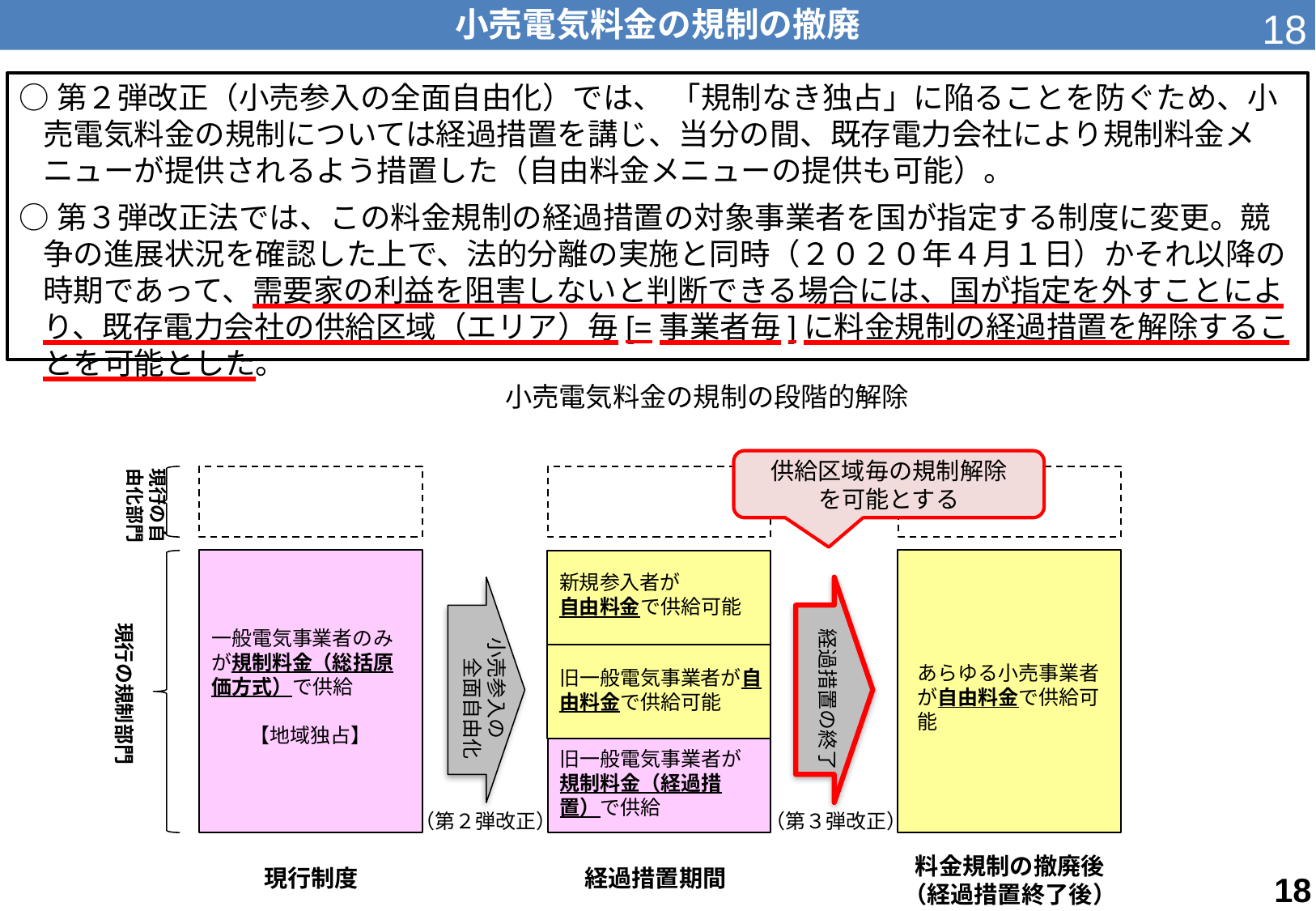

18
小売電気料金の規制の撤廃
18
電気事業法改正（小売電気料金の規制の撤廃）
○第２弾改正（小売参入の全面自由化）では、 「規制なき独占」に陥ることを防ぐため、小売電気料金の規制については経過措置を講じ、当分の間、既存電力会社により規制料金メニューが提供されるよう措置した（自由料金メニューの提供も可能）。
○第３弾改正法では、この料金規制の経過措置の対象事業者を国が指定する制度に変更。競争の進展状況を確認した上で、法的分離の実施と同時（２０２０年４月１日）かそれ以降の時期であって、需要家の利益を阻害しないと判断できる場合には、国が指定を外すことにより、既存電力会社の供給区域（エリア）毎[=事業者毎]に料金規制の経過措置を解除することを可能とした。
小売電気料金の規制の段階的解除
供給区域毎の規制解除
を可能とする
現行の自由化部門

新規参入者が
自由料金で供給可能
現行の規制部門

経過措置の終了
一般電気事業者のみが規制料金（総括原価方式）で供給

【地域独占】
小売参入の
　全面自由化

あらゆる小売事業者が自由料金で供給可能
旧一般電気事業者が自由料金で供給可能

旧一般電気事業者が規制料金（経過措置）で供給
（第２弾改正）
（第３弾改正）
料金規制の撤廃後
（経過措置終了後）
現行制度
経過措置期間
18